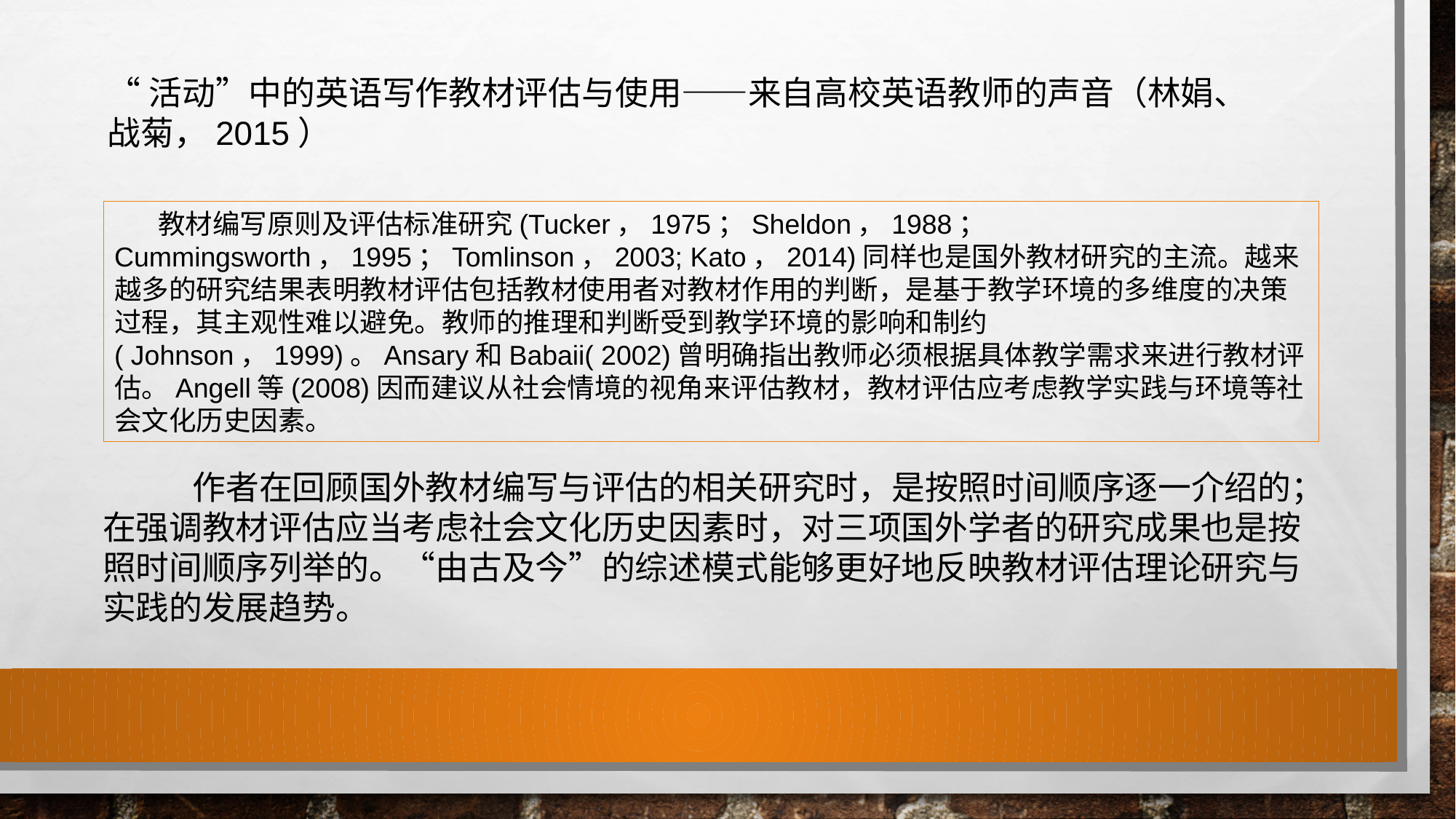

“活动”中的英语写作教材评估与使用——来自高校英语教师的声音（林娟、战菊，2015）

      教材编写原则及评估标准研究(Tucker，1975；Sheldon，1988；Cummingsworth，1995；Tomlinson，2003; Kato，2014)同样也是国外教材研究的主流。越来越多的研究结果表明教材评估包括教材使用者对教材作用的判断，是基于教学环境的多维度的决策过程，其主观性难以避免。教师的推理和判断受到教学环境的影响和制约( Johnson，1999)。Ansary和Babaii( 2002)曾明确指出教师必须根据具体教学需求来进行教材评估。Angell等(2008)因而建议从社会情境的视角来评估教材，教材评估应考虑教学实践与环境等社会文化历史因素。
           作者在回顾国外教材编写与评估的相关研究时，是按照时间顺序逐一介绍的；在强调教材评估应当考虑社会文化历史因素时，对三项国外学者的研究成果也是按照时间顺序列举的。“由古及今”的综述模式能够更好地反映教材评估理论研究与实践的发展趋势。